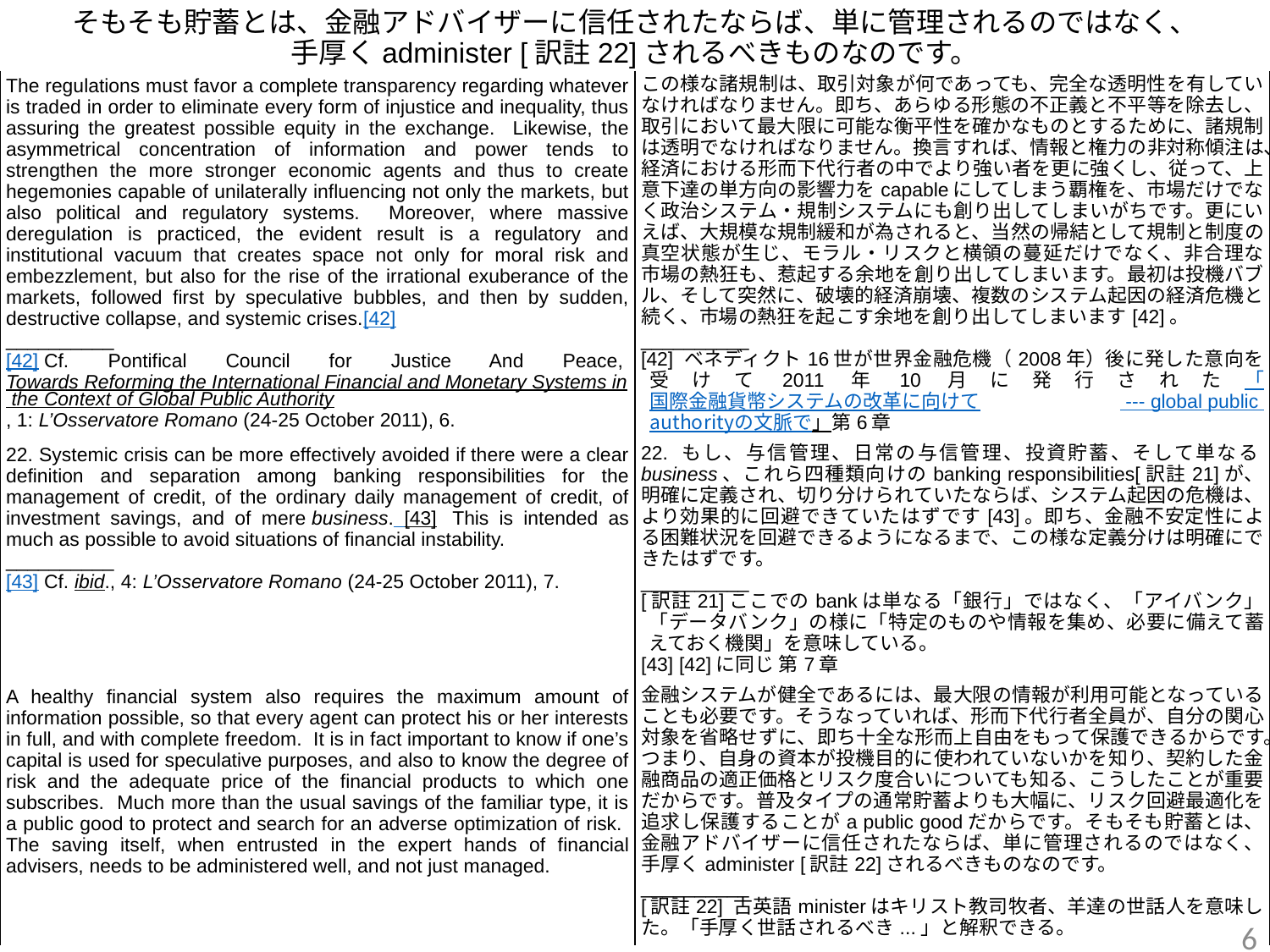

# そもそも貯蓄とは、金融アドバイザーに信任されたならば、単に管理されるのではなく、 手厚くadminister [訳註22]されるべきものなのです。
| The regulations must favor a complete transparency regarding whatever is traded in order to eliminate every form of injustice and inequality, thus assuring the greatest possible equity in the exchange. Likewise, the asymmetrical concentration of information and power tends to strengthen the more stronger economic agents and thus to create hegemonies capable of unilaterally influencing not only the markets, but also political and regulatory systems. Moreover, where massive deregulation is practiced, the evident result is a regulatory and institutional vacuum that creates space not only for moral risk and embezzlement, but also for the rise of the irrational exuberance of the markets, followed first by speculative bubbles, and then by sudden, destructive collapse, and systemic crises.[42]  \_\_\_\_\_\_\_\_\_\_ [42] Cf. Pontifical Council for Justice And Peace, Towards Reforming the International Financial and Monetary Systems in the Context of Global Public Authority, 1: L’Osservatore Romano (24-25 October 2011), 6. | この様な諸規制は、取引対象が何であっても、完全な透明性を有していなければなりません。即ち、あらゆる形態の不正義と不平等を除去し、取引において最大限に可能な衡平性を確かなものとするために、諸規制は透明でなければなりません。換言すれば、情報と権力の非対称傾注は、経済における形而下代行者の中でより強い者を更に強くし、従って、上意下達の単方向の影響力をcapableにしてしまう覇権を、市場だけでなく政治システム・規制システムにも創り出してしまいがちです。更にいえば、大規模な規制緩和が為されると、当然の帰結として規制と制度の真空状態が生じ、モラル・リスクと横領の蔓延だけでなく、非合理な市場の熱狂も、惹起する余地を創り出してしまいます。最初は投機バブル、そして突然に、破壊的経済崩壊、複数のシステム起因の経済危機と続く、市場の熱狂を起こす余地を創り出してしまいます[42]。 \_\_\_\_\_\_\_\_\_\_ [42] ベネディクト16世が世界金融危機（2008年）後に発した意向を受けて2011年10月に発行された「国際金融貨幣システムの改革に向けて --- global public authorityの文脈で」第6章 |
| --- | --- |
| 22. Systemic crisis can be more effectively avoided if there were a clear definition and separation among banking responsibilities for the management of credit, of the ordinary daily management of credit, of investment savings, and of mere business. [43]  This is intended as much as possible to avoid situations of financial instability. \_\_\_\_\_\_\_\_\_\_ [43] Cf. ibid., 4: L’Osservatore Romano (24-25 October 2011), 7. | 22. もし、与信管理、日常の与信管理、投資貯蓄、そして単なるbusiness、これら四種類向けのbanking responsibilities[訳註21]が、明確に定義され、切り分けられていたならば、システム起因の危機は、より効果的に回避できていたはずです[43]。即ち、金融不安定性による困難状況を回避できるようになるまで、この様な定義分けは明確にできたはずです。 \_\_\_\_\_\_\_\_\_\_ [訳註21]ここでのbankは単なる「銀行」ではなく、「アイバンク」「データバンク」の様に「特定のものや情報を集め、必要に備えて蓄えておく機関」を意味している。 [43] [42]に同じ 第7章 |
| A healthy financial system also requires the maximum amount of information possible, so that every agent can protect his or her interests in full, and with complete freedom. It is in fact important to know if one’s capital is used for speculative purposes, and also to know the degree of risk and the adequate price of the financial products to which one subscribes. Much more than the usual savings of the familiar type, it is a public good to protect and search for an adverse optimization of risk. The saving itself, when entrusted in the expert hands of financial advisers, needs to be administered well, and not just managed. | 金融システムが健全であるには、最大限の情報が利用可能となっていることも必要です。そうなっていれば、形而下代行者全員が、自分の関心対象を省略せずに、即ち十全な形而上自由をもって保護できるからです。つまり、自身の資本が投機目的に使われていないかを知り、契約した金融商品の適正価格とリスク度合いについても知る、こうしたことが重要だからです。普及タイプの通常貯蓄よりも大幅に、リスク回避最適化を追求し保護することがa public goodだからです。そもそも貯蓄とは、金融アドバイザーに信任されたならば、単に管理されるのではなく、手厚くadminister [訳註22]されるべきものなのです。 \_\_\_\_\_\_\_\_\_\_ [訳註22] 古英語ministerはキリスト教司牧者、羊達の世話人を意味した。「手厚く世話されるべき...」と解釈できる。 |
6